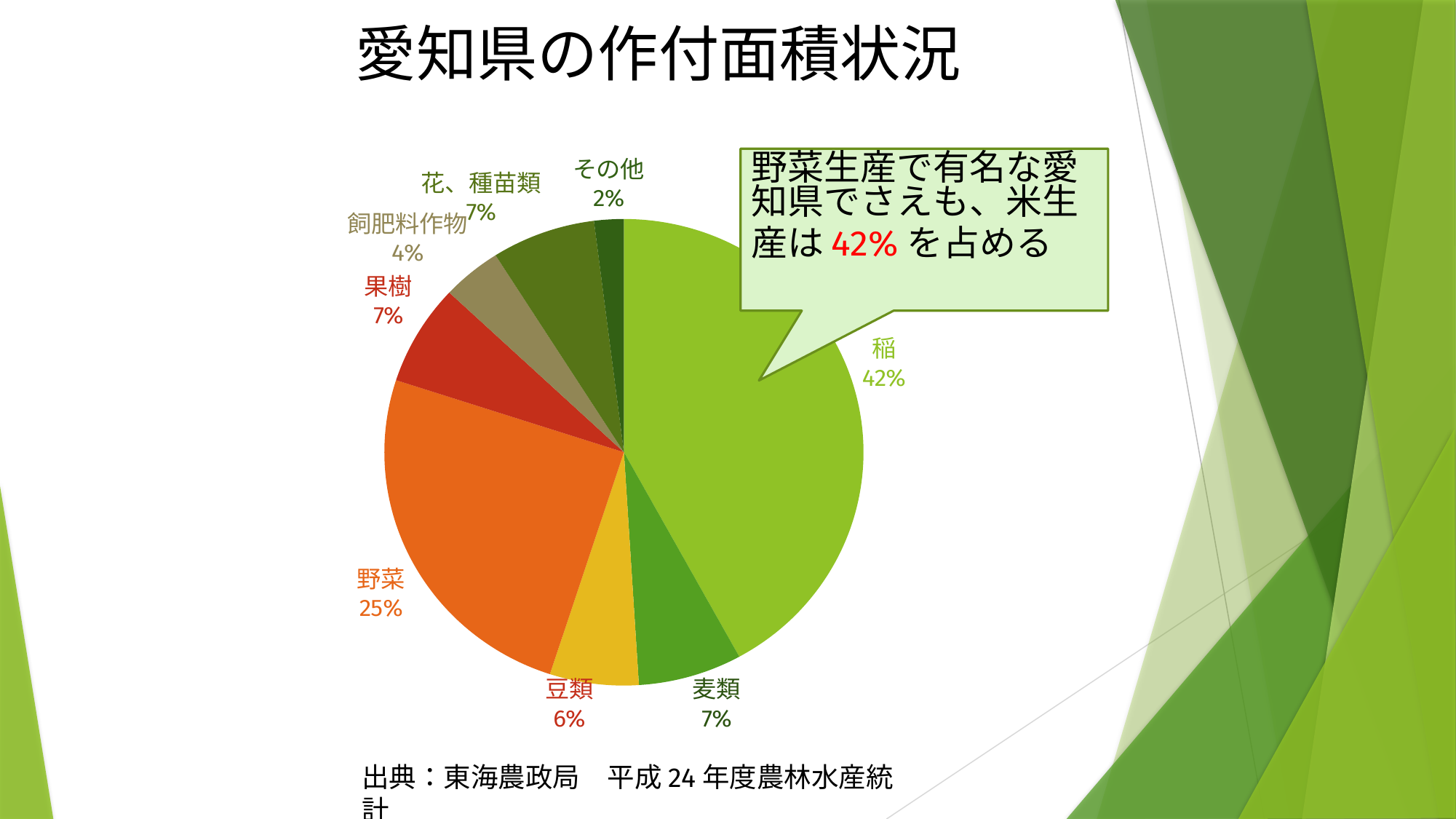

# 愛知県の作付面積状況

### Chart

| Category | 愛知県　作付面積状況 |
|---|---|
| 稲 | 42.0 |
| 麦類 | 7.0 |
| 豆類 | 6.0 |
| 野菜 | 25.0 |
| 果樹 | 7.0 |
| 飼肥料作物 | 4.0 |
| 花、種苗類 | 7.0 |
| その他 | 2.0 |
出典：東海農政局　平成24年度農林水産統計